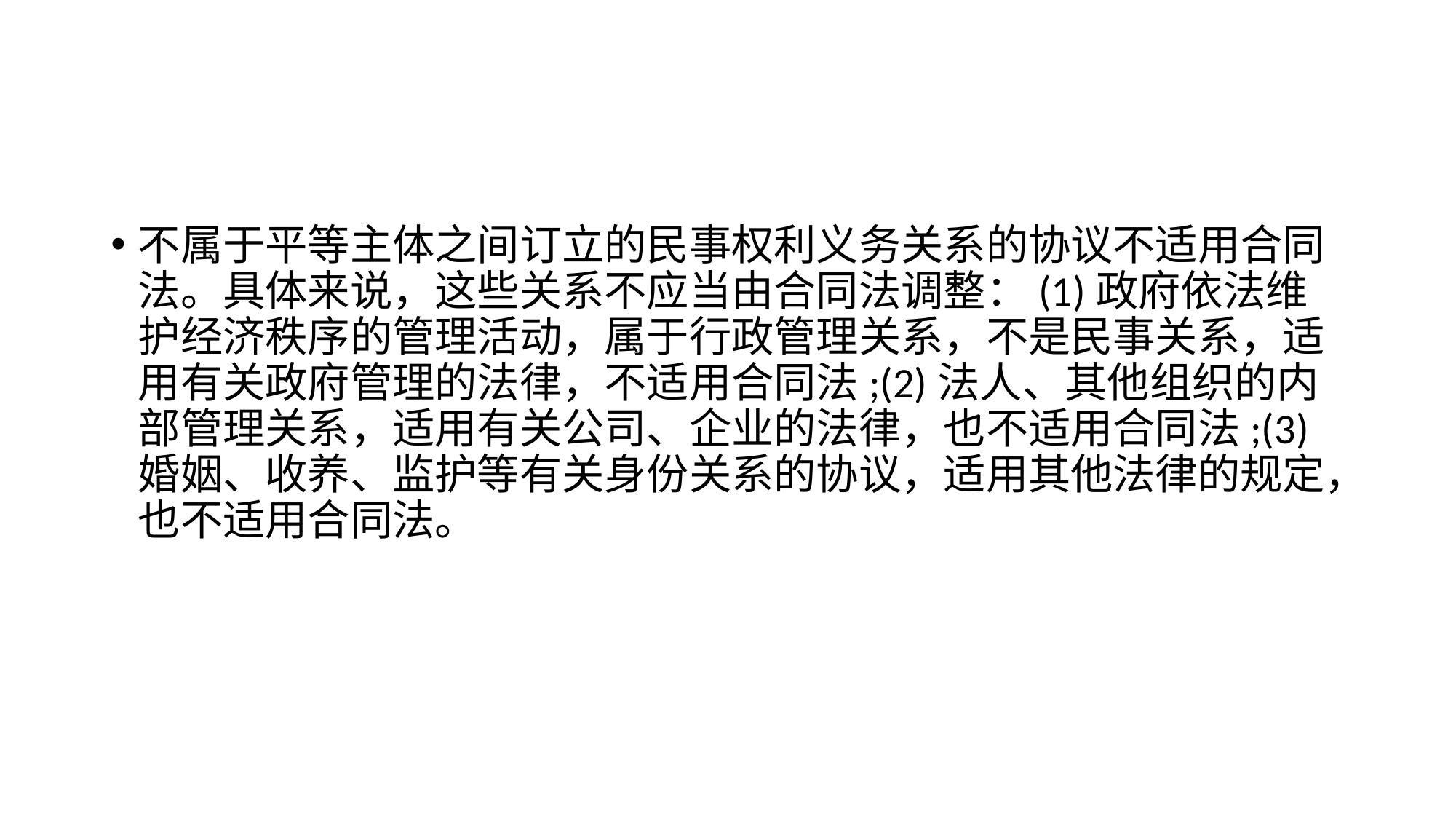

#
不属于平等主体之间订立的民事权利义务关系的协议不适用合同法。具体来说，这些关系不应当由合同法调整：(1)政府依法维护经济秩序的管理活动，属于行政管理关系，不是民事关系，适用有关政府管理的法律，不适用合同法;(2)法人、其他组织的内部管理关系，适用有关公司、企业的法律，也不适用合同法;(3)婚姻、收养、监护等有关身份关系的协议，适用其他法律的规定，也不适用合同法。